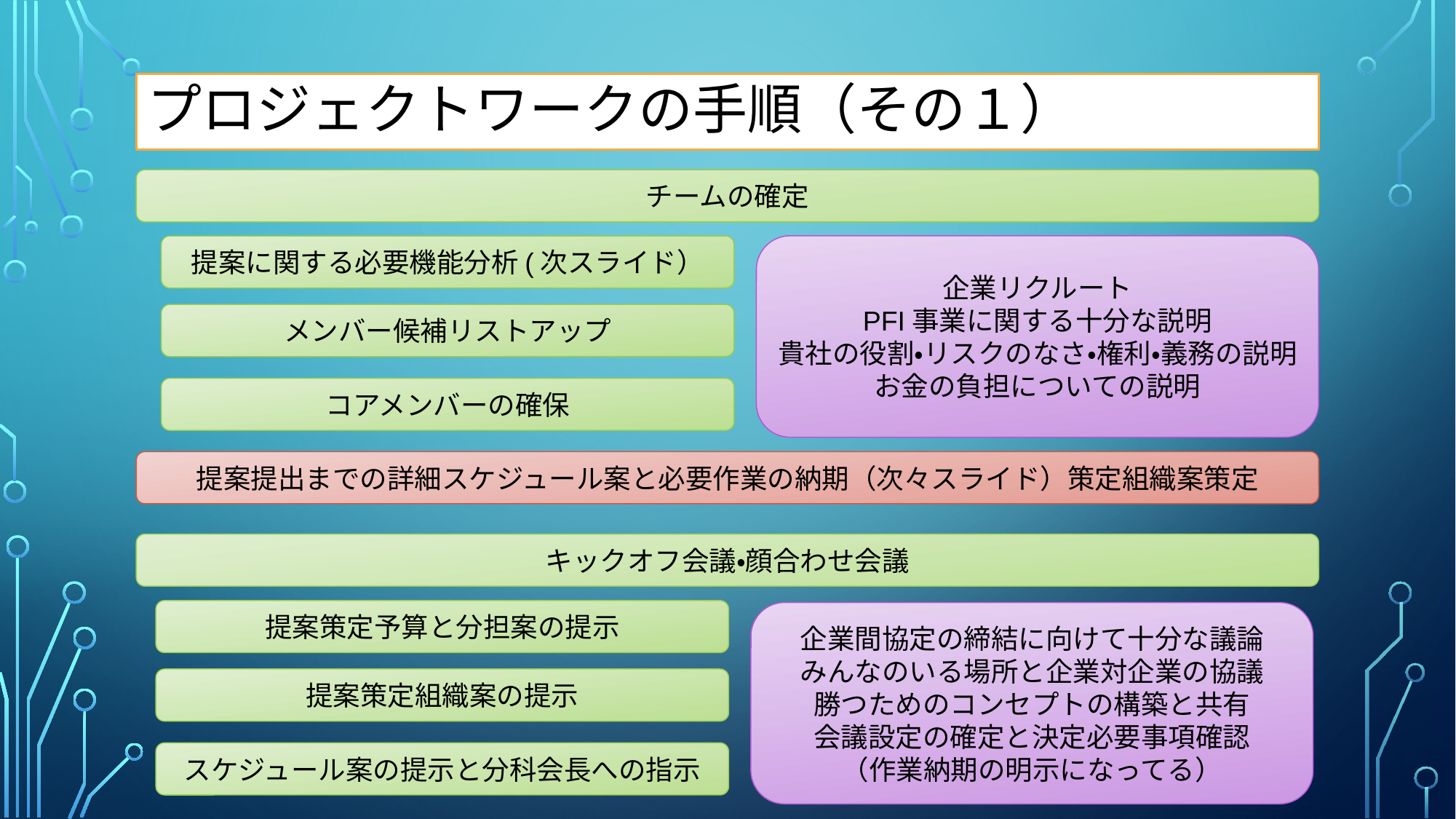

# プロジェクトワークの手順（その１）
チームの確定
提案に関する必要機能分析(次スライド）
企業リクルート
PFI事業に関する十分な説明
貴社の役割・リスクのなさ・権利・義務の説明
お金の負担についての説明
メンバー候補リストアップ
コアメンバーの確保
提案提出までの詳細スケジュール案と必要作業の納期（次々スライド）策定組織案策定
キックオフ会議・顔合わせ会議
提案策定予算と分担案の提示
企業間協定の締結に向けて十分な議論
みんなのいる場所と企業対企業の協議
勝つためのコンセプトの構築と共有
会議設定の確定と決定必要事項確認
（作業納期の明示になってる）
提案策定組織案の提示
スケジュール案の提示と分科会長への指示